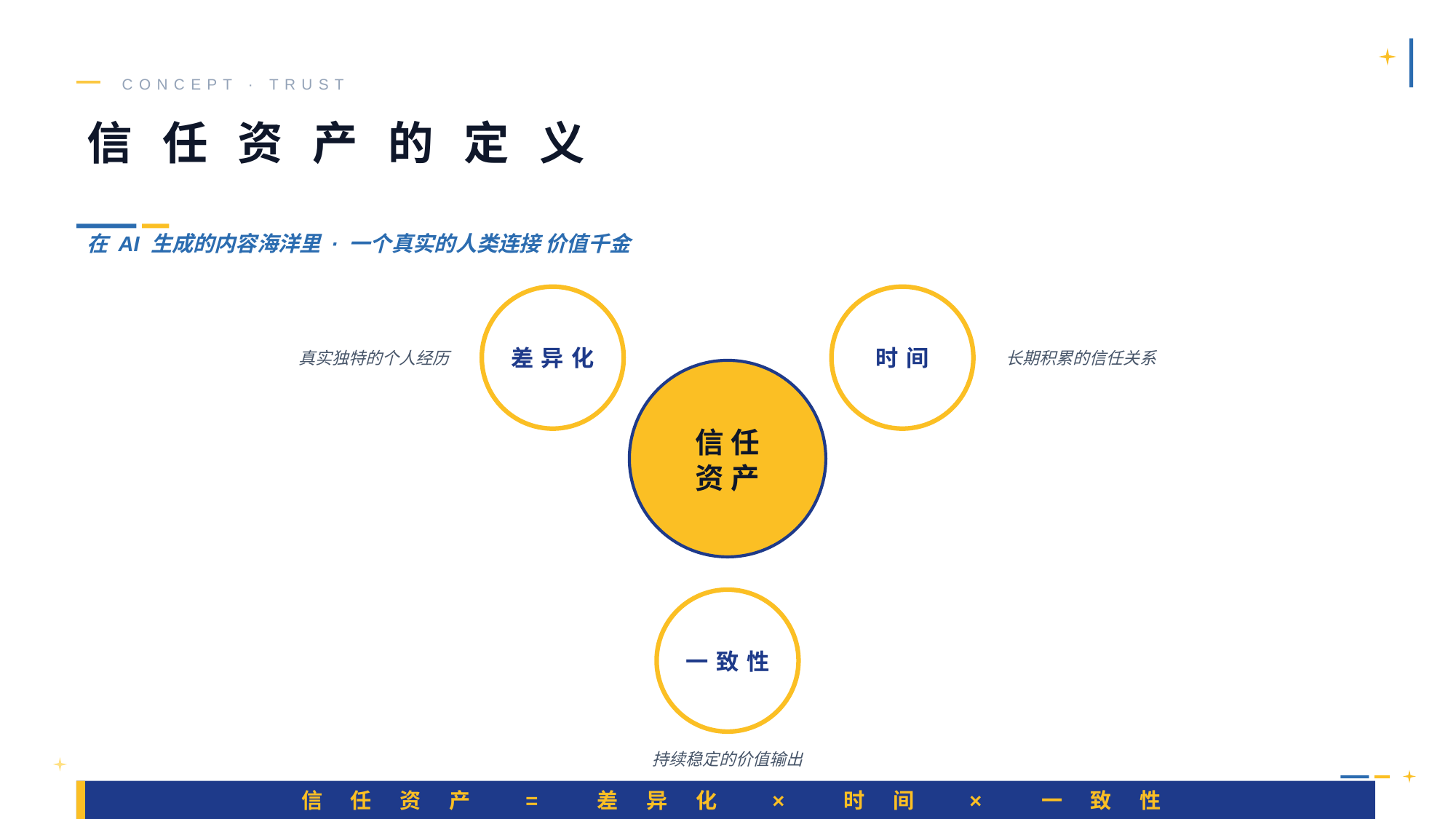

CONCEPT · TRUST

信  任  资  产  的  定  义

在 AI 生成的内容海洋里 · 一个真实的人类连接 价值千金

差异化

时间
真实独特的个人经历
长期积累的信任关系

信任
资产

一致性
持续稳定的价值输出

信  任  资  产    =    差  异  化    ×    时  间    ×    一  致  性